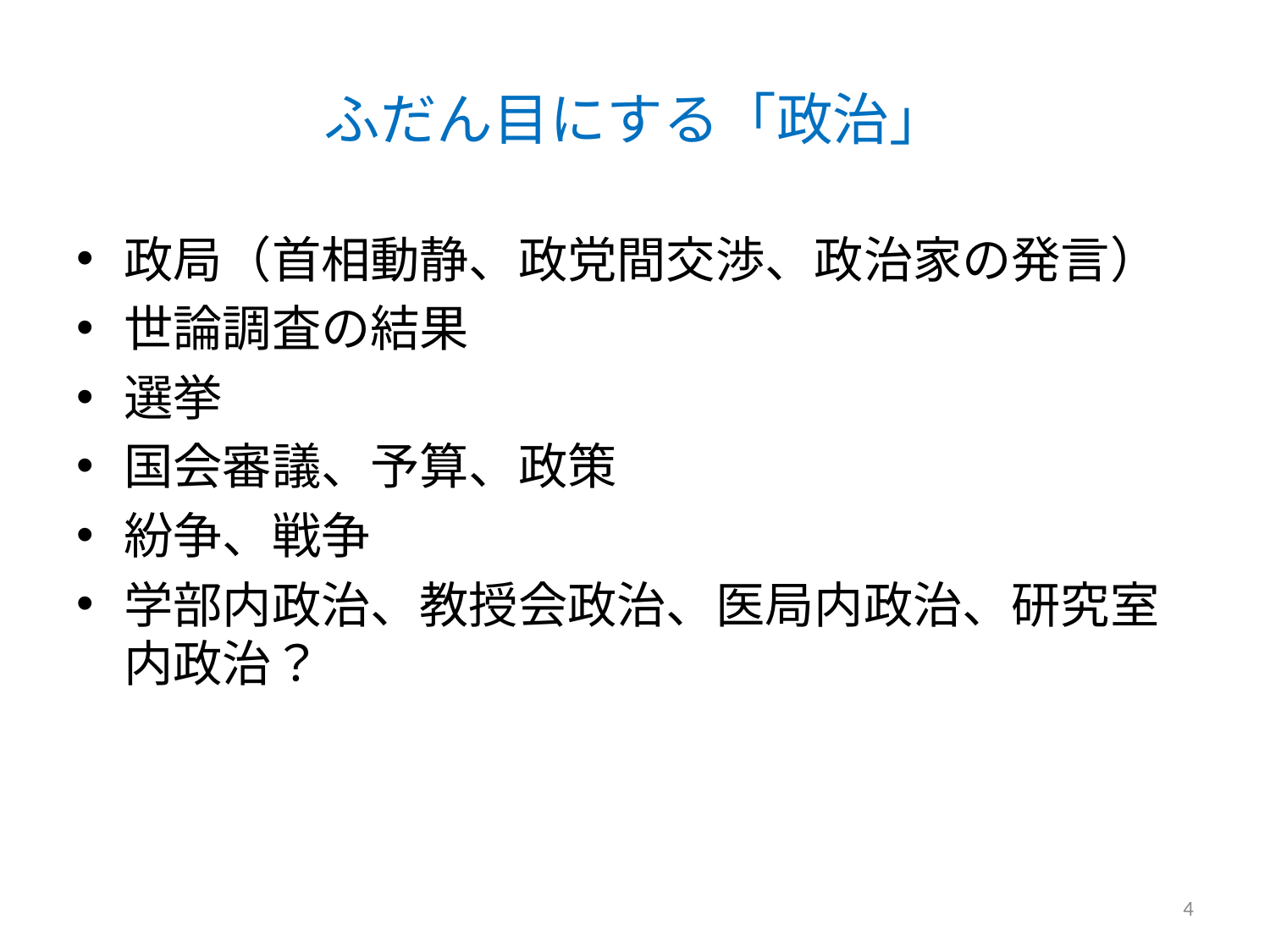

# ふだん目にする「政治」
政局（首相動静、政党間交渉、政治家の発言）
世論調査の結果
選挙
国会審議、予算、政策
紛争、戦争
学部内政治、教授会政治、医局内政治、研究室内政治？
4